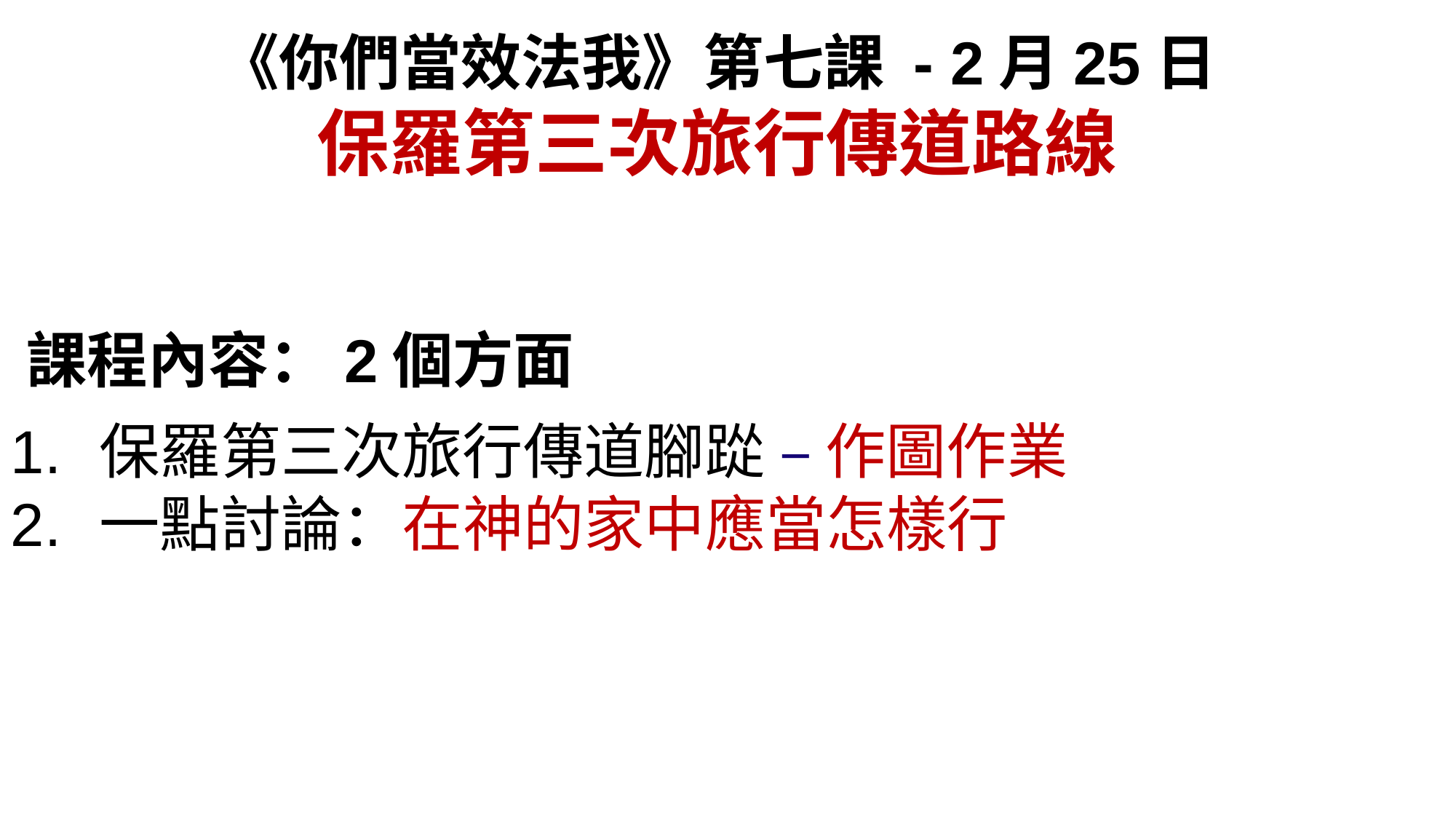

《你們當效法我》第七課 - 2月25日
保羅第三次旅行傳道路線
課程內容：2個方面
保羅第三次旅行傳道腳踨 – 作圖作業
一點討論：在神的家中應當怎樣行